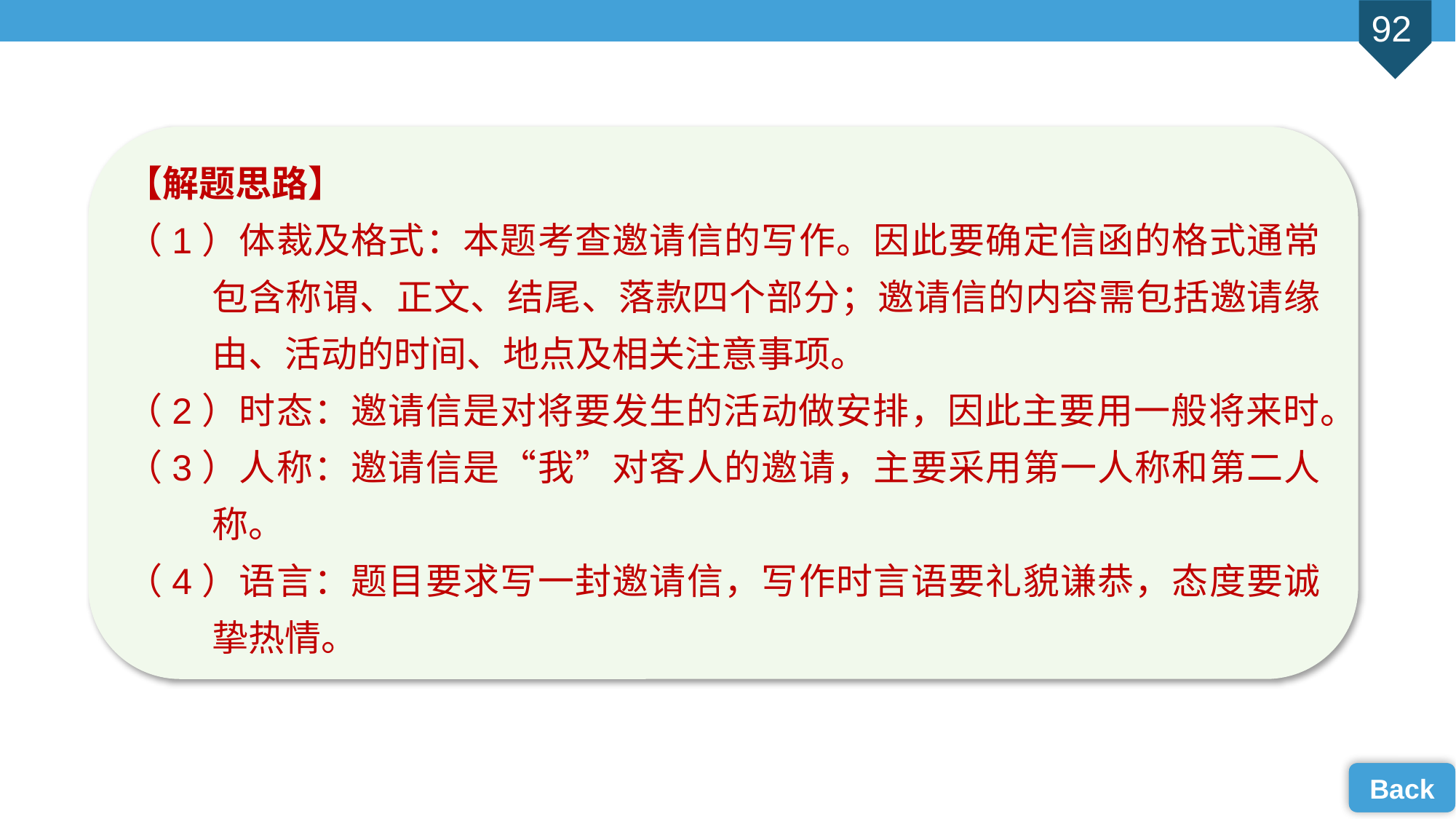

【解题思路】
（1）体裁及格式：本题考查邀请信的写作。因此要确定信函的格式通常包含称谓、正文、结尾、落款四个部分；邀请信的内容需包括邀请缘由、活动的时间、地点及相关注意事项。
（2）时态：邀请信是对将要发生的活动做安排，因此主要用一般将来时。
（3）人称：邀请信是“我”对客人的邀请，主要采用第一人称和第二人称。
（4）语言：题目要求写一封邀请信，写作时言语要礼貌谦恭，态度要诚挚热情。
Back